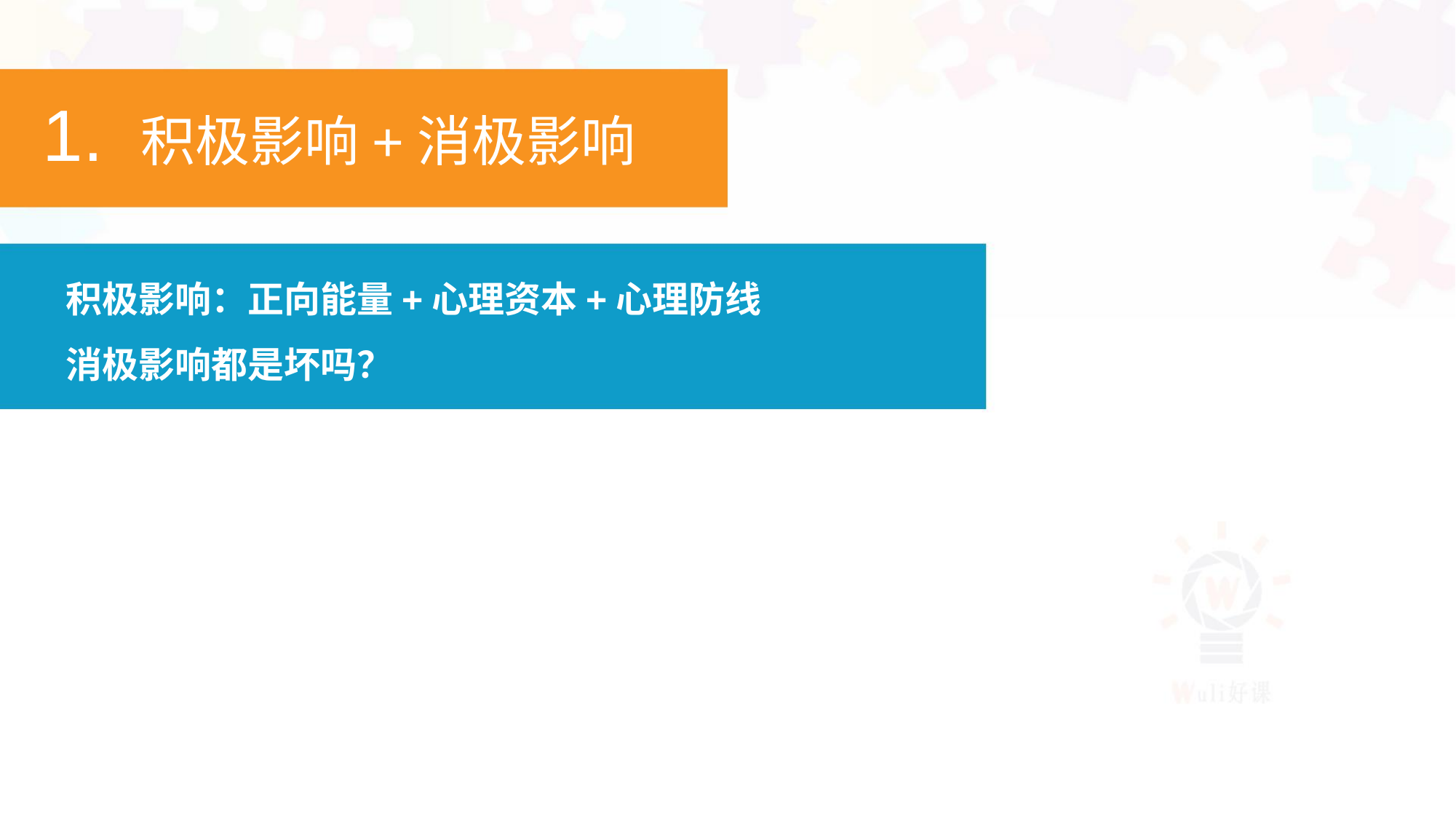

1. 积极影响+消极影响
积极影响：正向能量+心理资本+心理防线
消极影响都是坏吗？